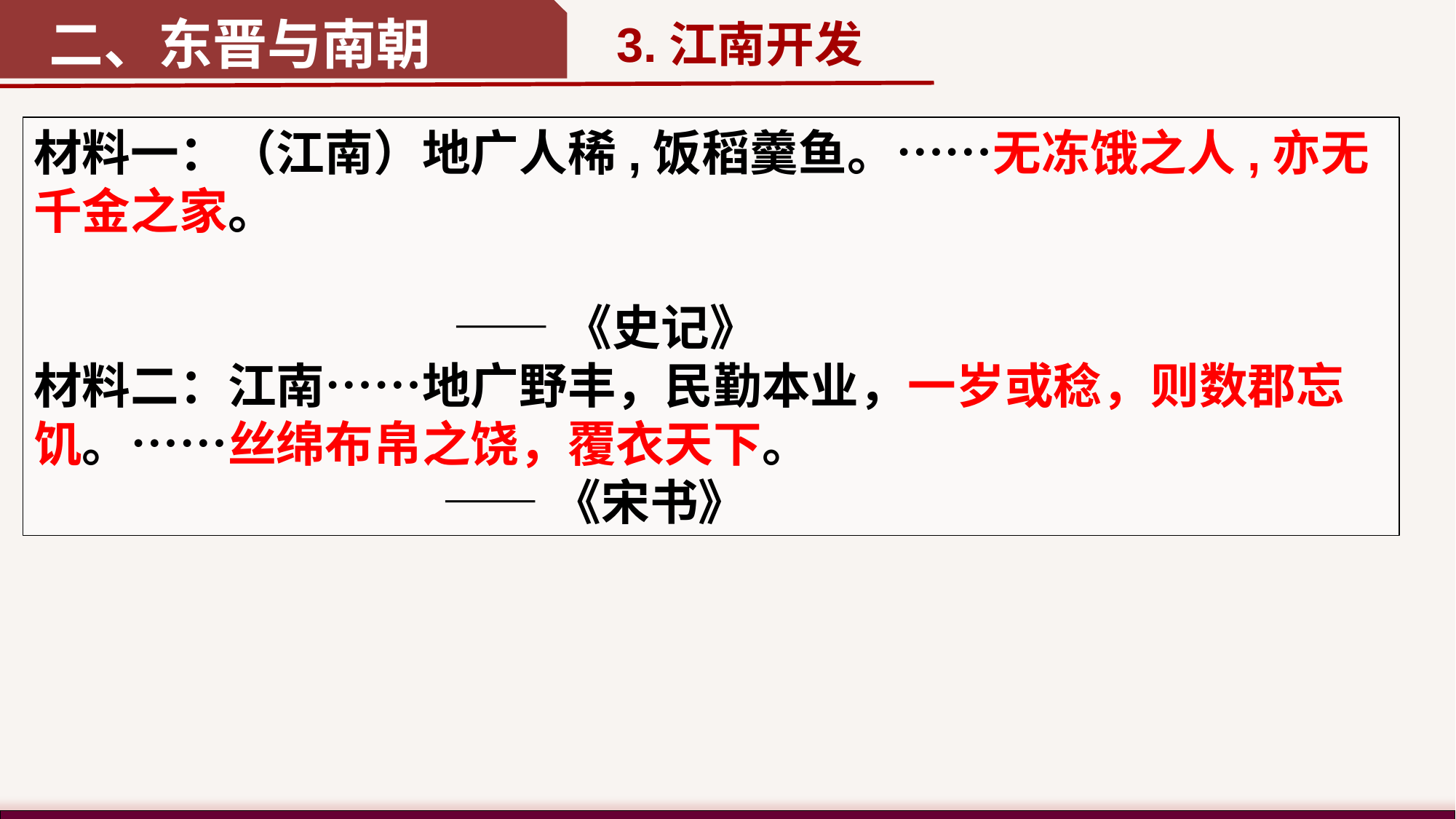

二、东晋与南朝
3.江南开发
材料一：（江南）地广人稀,饭稻羹鱼。……无冻饿之人,亦无千金之家。

                                      ——《史记》
材料二：江南……地广野丰，民勤本业，一岁或稔，则数郡忘饥。……丝绵布帛之饶，覆衣天下。
                                     ——《宋书》